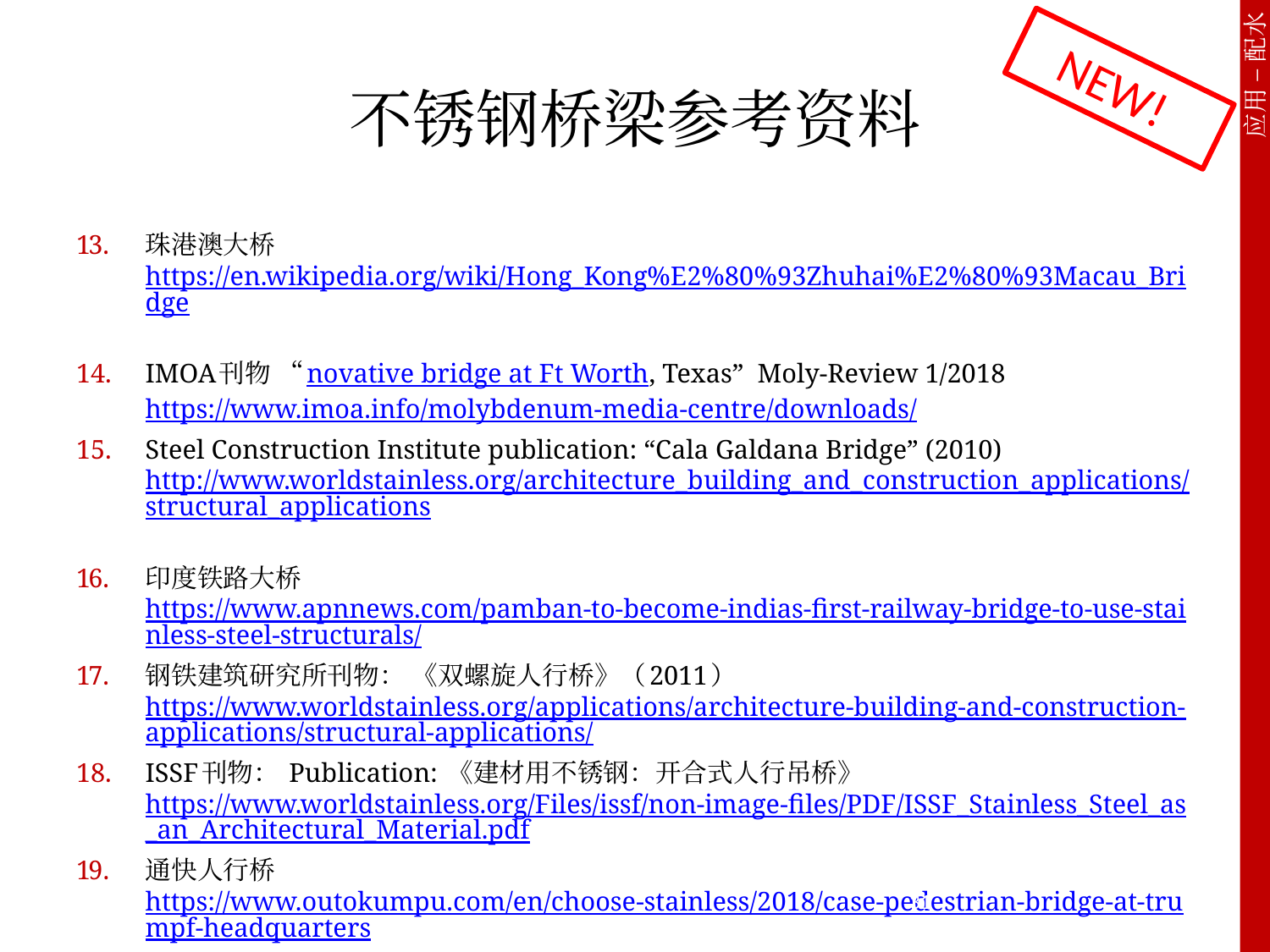

# 不锈钢桥梁参考资料
NEW!
珠港澳大桥 https://en.wikipedia.org/wiki/Hong_Kong%E2%80%93Zhuhai%E2%80%93Macau_Bridge
IMOA刊物 “novative bridge at Ft Worth, Texas”  Moly-Review 1/2018  https://www.imoa.info/molybdenum-media-centre/downloads/
Steel Construction Institute publication: “Cala Galdana Bridge” (2010) http://www.worldstainless.org/architecture_building_and_construction_applications/structural_applications
印度铁路大桥 https://www.apnnews.com/pamban-to-become-indias-first-railway-bridge-to-use-stainless-steel-structurals/
钢铁建筑研究所刊物： 《双螺旋人行桥》（2011） https://www.worldstainless.org/applications/architecture-building-and-construction-applications/structural-applications/
ISSF刊物： Publication: 《建材用不锈钢：开合式人行吊桥》 https://www.worldstainless.org/Files/issf/non-image-files/PDF/ISSF_Stainless_Steel_as_an_Architectural_Material.pdf
通快人行桥   https://www.outokumpu.com/en/choose-stainless/2018/case-pedestrian-bridge-at-trumpf-headquarters
IMOA刊物：《沿着天际线航行的圣迭戈新海港大桥》 MolyReview（2012年6月）  https://www.imoa.info/molybdenum-uses/molybdenum-grade-stainless-steels/architecture/pedestrian-bridges.php
31